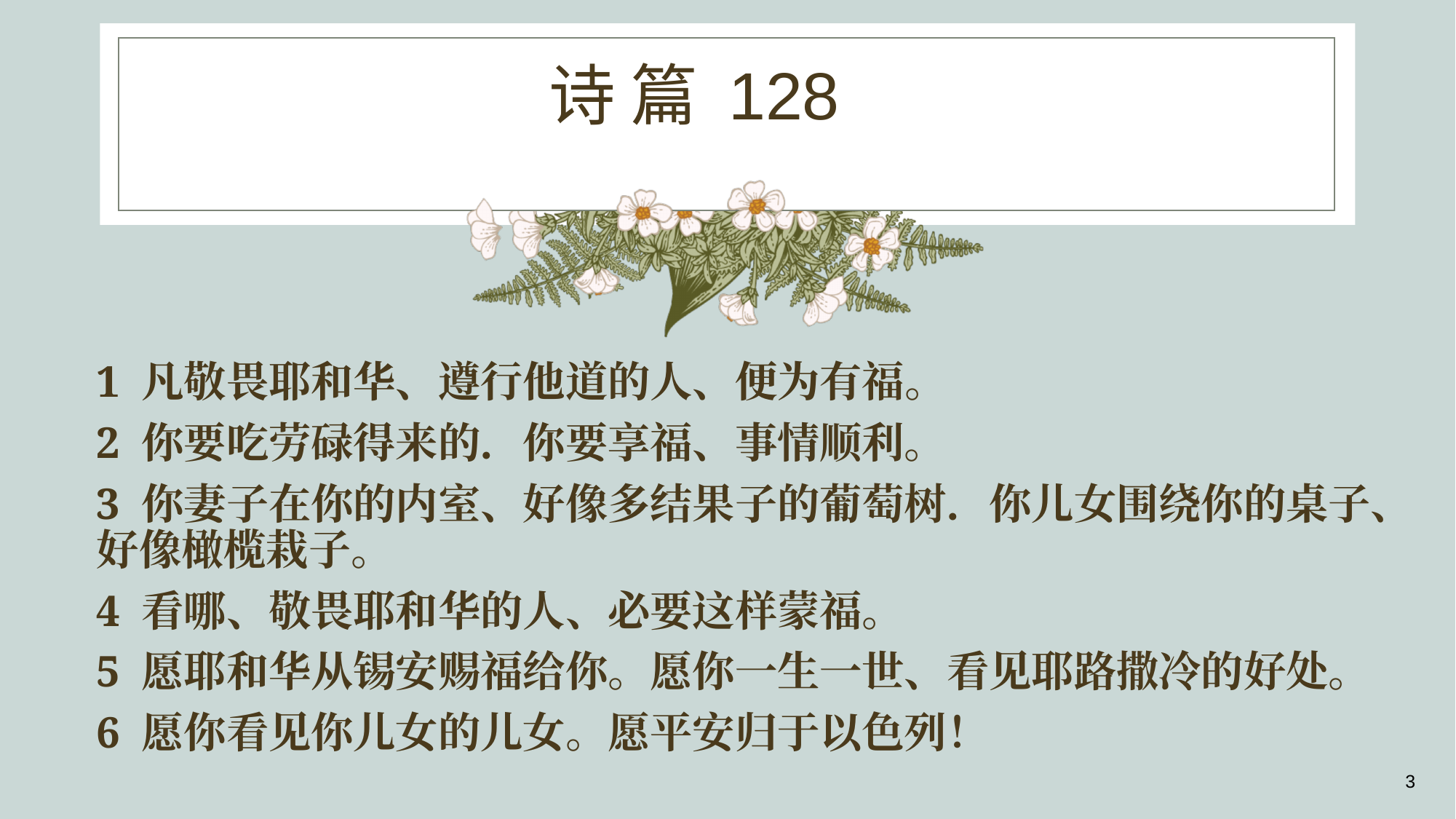

# 诗 篇 128
1 凡敬畏耶和华、遵行他道的人、便为有福。
2 你要吃劳碌得来的．你要享福、事情顺利。
3 你妻子在你的内室、好像多结果子的葡萄树．你儿女围绕你的桌子、好像橄榄栽子。
4 看哪、敬畏耶和华的人、必要这样蒙福。
5 愿耶和华从锡安赐福给你。愿你一生一世、看见耶路撒冷的好处。
6 愿你看见你儿女的儿女。愿平安归于以色列！
3